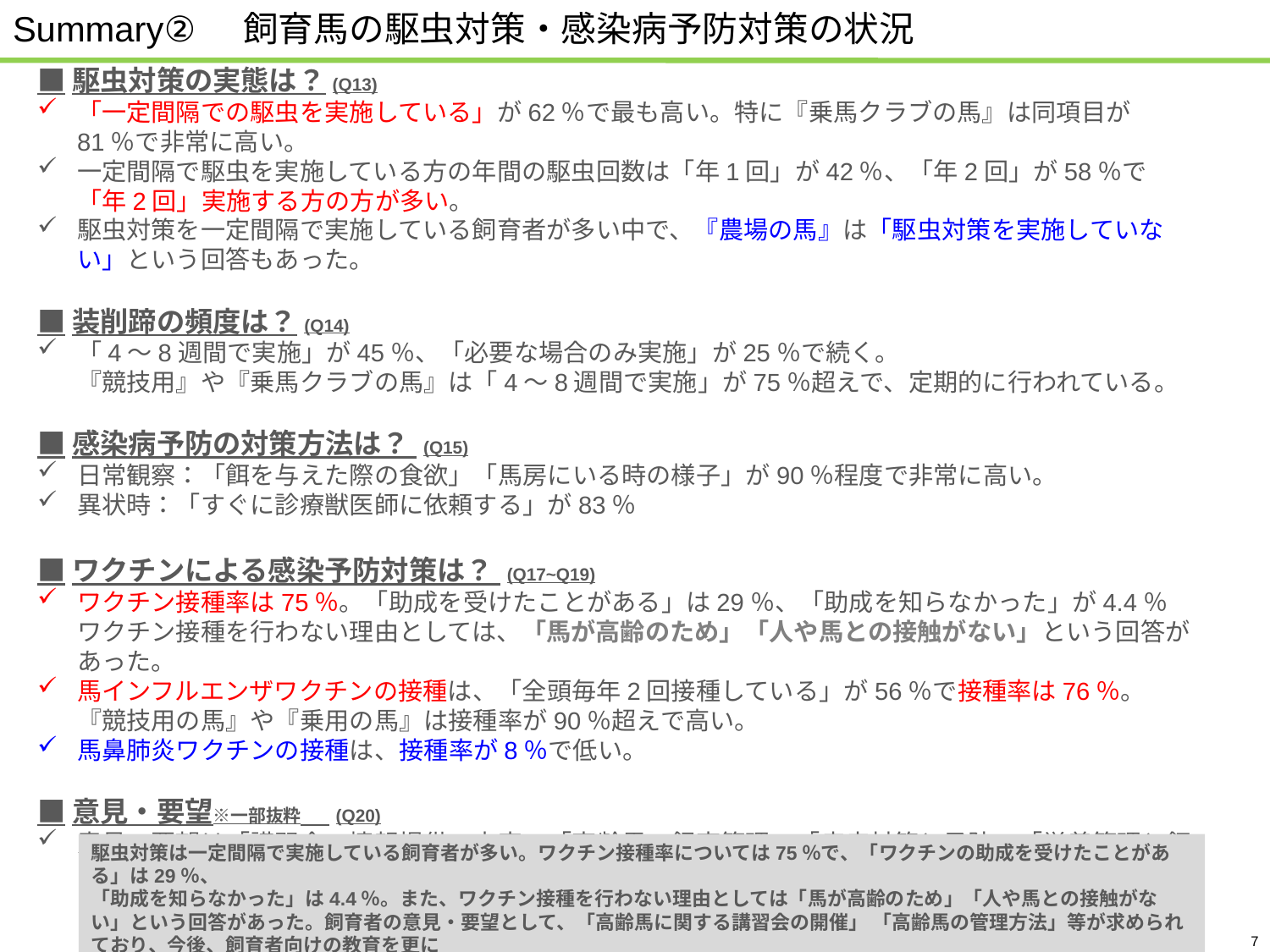

# Summary②　飼育馬の駆虫対策・感染病予防対策の状況
■駆虫対策の実態は？(Q13)
「一定間隔での駆虫を実施している」が62％で最も高い。特に『乗馬クラブの馬』は同項目が81％で非常に高い。
一定間隔で駆虫を実施している方の年間の駆虫回数は「年1回」が42％、「年2回」が58％で「年2回」実施する方の方が多い。
駆虫対策を一定間隔で実施している飼育者が多い中で、『農場の馬』は「駆虫対策を実施していない」という回答もあった。

■装削蹄の頻度は？(Q14)
「4～8週間で実施」が45％、「必要な場合のみ実施」が25％で続く。
『競技用』や『乗馬クラブの馬』は「4～8週間で実施」が75％超えで、定期的に行われている。
■感染病予防の対策方法は？ (Q15)
日常観察：「餌を与えた際の食欲」「馬房にいる時の様子」が90％程度で非常に高い。
異状時：「すぐに診療獣医師に依頼する」が83％
■ワクチンによる感染予防対策は？ (Q17~Q19)
ワクチン接種率は75％。「助成を受けたことがある」は29％、「助成を知らなかった」が4.4％
ワクチン接種を行わない理由としては、「馬が高齢のため」「人や馬との接触がない」という回答があった。
馬インフルエンザワクチンの接種は、「全頭毎年2回接種している」が56％で接種率は76％。
『競技用の馬』や『乗用の馬』は接種率が90％超えで高い。
馬鼻肺炎ワクチンの接種は、接種率が8％で低い。

■意見・要望※一部抜粋　(Q20)
意見・要望は「講習会・情報提供の充実」「高齢馬の飼育管理」「疾病対策と予防」「栄養管理と餌の情報」「ワクチン接種と補助」等の意見があった。
駆虫対策は一定間隔で実施している飼育者が多い。ワクチン接種率については75％で、「ワクチンの助成を受けたことがある」は29％、
「助成を知らなかった」は4.4％。また、ワクチン接種を行わない理由としては「馬が高齢のため」「人や馬との接触がない」という回答があった。飼育者の意見・要望として、「高齢馬に関する講習会の開催」 「高齢馬の管理方法」等が求められており、今後、飼育者向けの教育を更に
強化していくことも重要と考える。